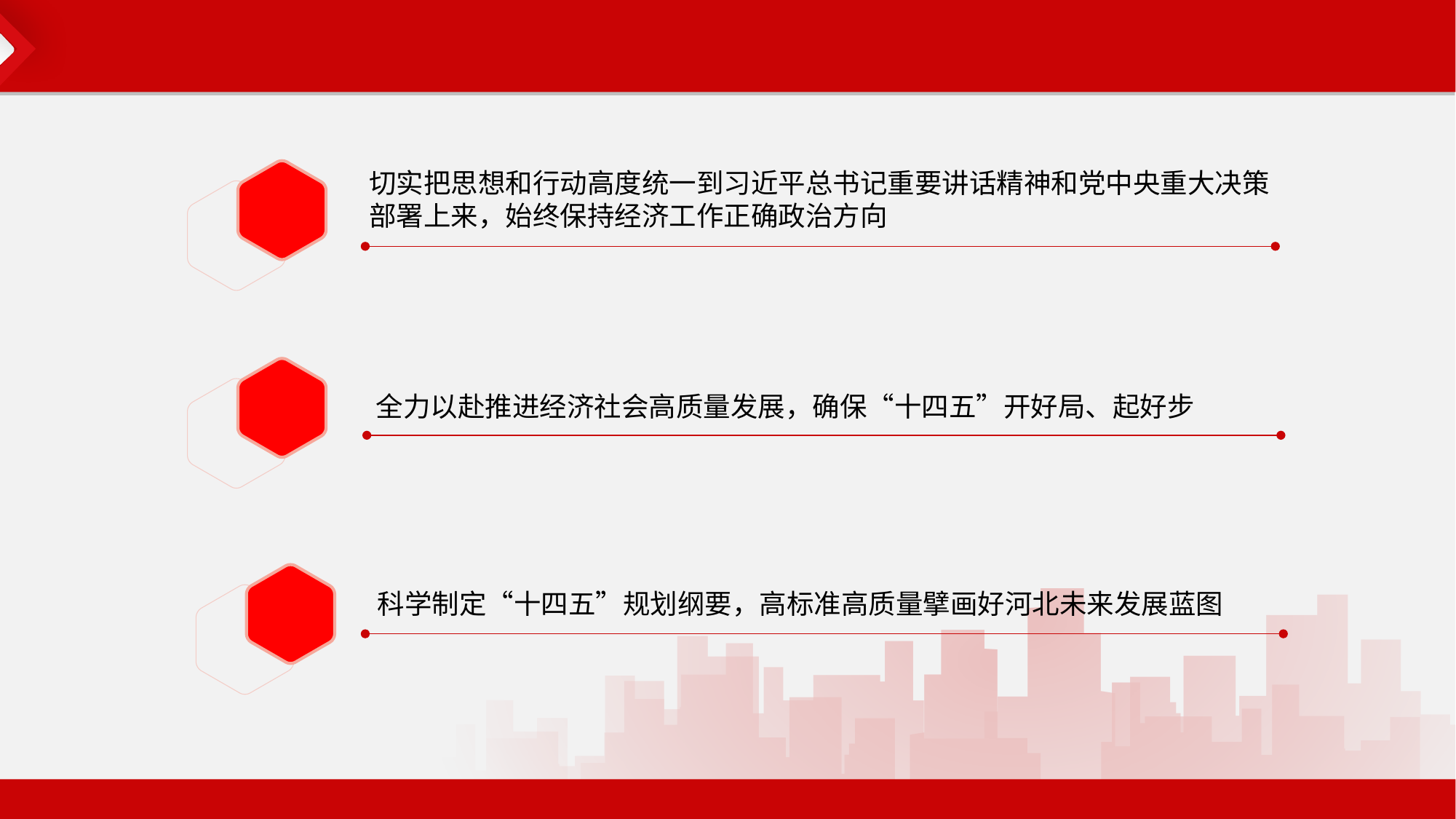

切实把思想和行动高度统一到习近平总书记重要讲话精神和党中央重大决策部署上来，始终保持经济工作正确政治方向

全力以赴推进经济社会高质量发展，确保“十四五”开好局、起好步

科学制定“十四五”规划纲要，高标准高质量擘画好河北未来发展蓝图